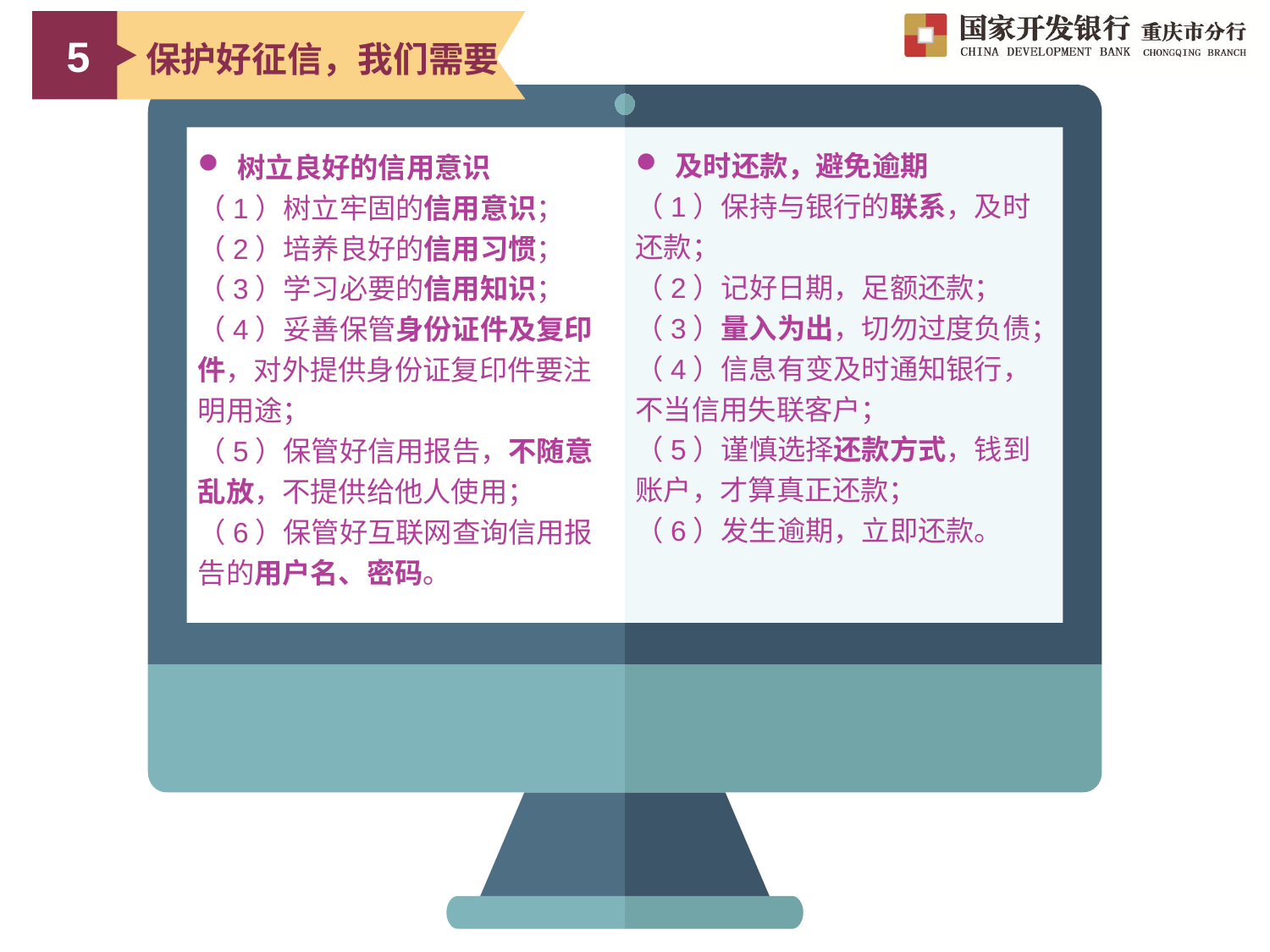

5
 保护好征信，我们需要

及时还款，避免逾期
（1）保持与银行的联系，及时还款；
（2）记好日期，足额还款；
（3）量入为出，切勿过度负债；
（4）信息有变及时通知银行，不当信用失联客户；
（5）谨慎选择还款方式，钱到账户，才算真正还款；
（6）发生逾期，立即还款。

树立良好的信用意识
（1）树立牢固的信用意识；
（2）培养良好的信用习惯；
（3）学习必要的信用知识；
（4）妥善保管身份证件及复印件，对外提供身份证复印件要注明用途；
（5）保管好信用报告，不随意乱放，不提供给他人使用；
（6）保管好互联网查询信用报告的用户名、密码。